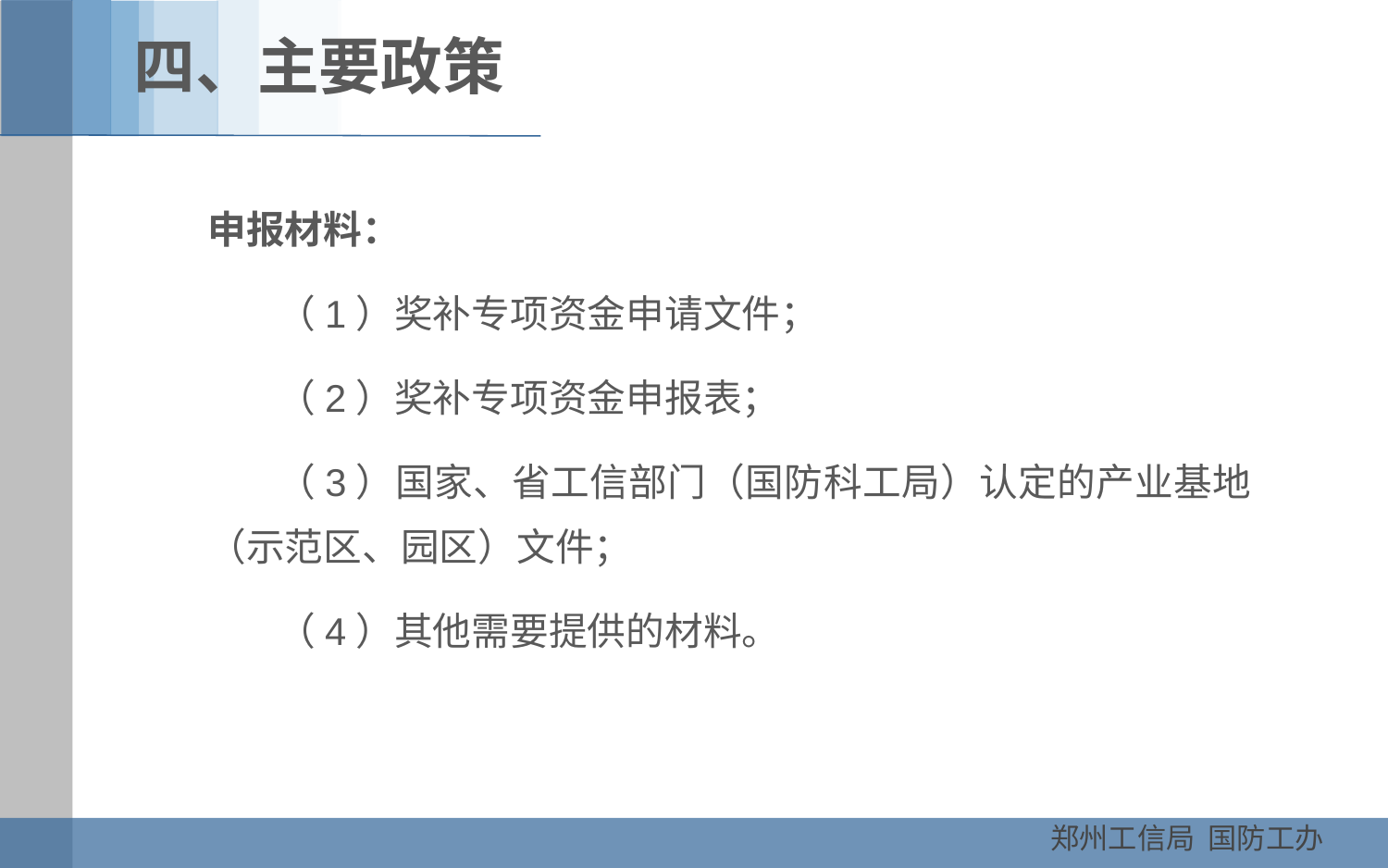

四、主要政策

申报材料：
（1）奖补专项资金申请文件；
（2）奖补专项资金申报表；
（3）国家、省工信部门（国防科工局）认定的产业基地（示范区、园区）文件；
（4）其他需要提供的材料。

郑州工信局  国防工办